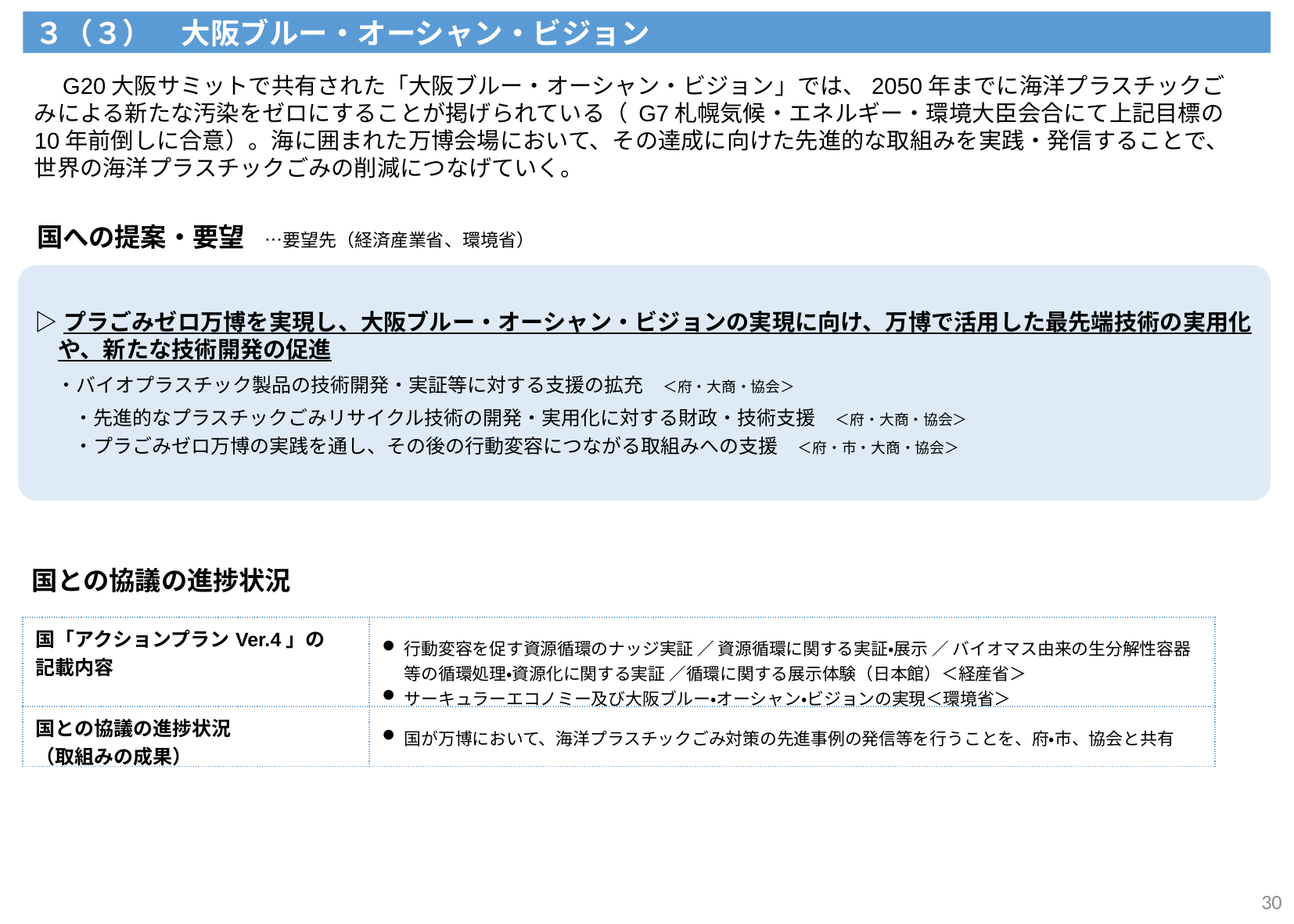

３（３）　大阪ブルー・オーシャン・ビジョン
　G20大阪サミットで共有された「大阪ブルー・オーシャン・ビジョン」では、2050年までに海洋プラスチックごみによる新たな汚染をゼロにすることが掲げられている（ G7札幌気候・エネルギー・環境大臣会合にて上記目標の10年前倒しに合意）。海に囲まれた万博会場において、その達成に向けた先進的な取組みを実践・発信することで、世界の海洋プラスチックごみの削減につなげていく。
国への提案・要望　…要望先（経済産業省、環境省）
▷プラごみゼロ万博を実現し、大阪ブルー・オーシャン・ビジョンの実現に向け、万博で活用した最先端技術の実用化や、新たな技術開発の促進
    ・バイオプラスチック製品の技術開発・実証等に対する支援の拡充　＜府・大商・協会＞
　　・先進的なプラスチックごみリサイクル技術の開発・実用化に対する財政・技術支援　＜府・大商・協会＞
　　・プラごみゼロ万博の実践を通し、その後の行動変容につながる取組みへの支援　＜府・市・大商・協会＞
国との協議の進捗状況
| 国「アクションプランVer.4」の 記載内容 | 行動変容を促す資源循環のナッジ実証 ／ 資源循環に関する実証・展示 ／ バイオマス由来の生分解性容器等の循環処理・資源化に関する実証 ／循環に関する展示体験（日本館）＜経産省＞ サーキュラーエコノミー及び大阪ブルー・オーシャン・ビジョンの実現＜環境省＞ |
| --- | --- |
| 国との協議の進捗状況 （取組みの成果） | 国が万博において、海洋プラスチックごみ対策の先進事例の発信等を行うことを、府・市、協会と共有 |

30